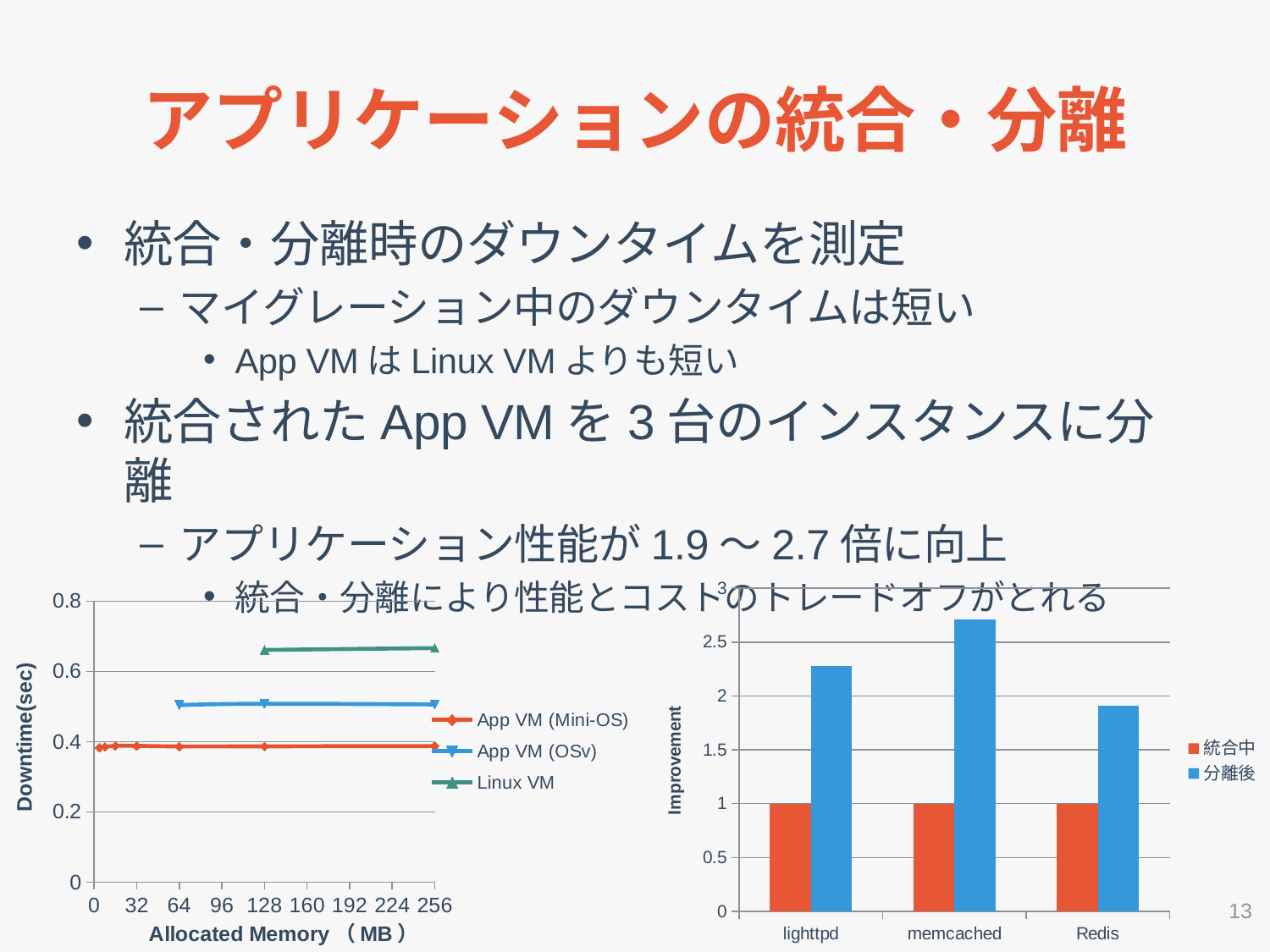

# アプリケーションの統合・分離
統合・分離時のダウンタイムを測定
マイグレーション中のダウンタイムは短い
App VMはLinux VMよりも短い
統合されたApp VMを3台のインスタンスに分離
アプリケーション性能が1.9〜2.7倍に向上
統合・分離により性能とコストのトレードオフがとれる

### Chart

| Category | App VM (Mini-OS) | App VM (OSv) | Linux VM |
|---|---|---|---|

### Chart

| Category |  |  |
|---|---|---|
| lighttpd | 1.0 | 2.275310834813498 |
| memcached | 1.0 | 2.712805755395684 |
| Redis | 1.0 | 1.911768250469086 |
13